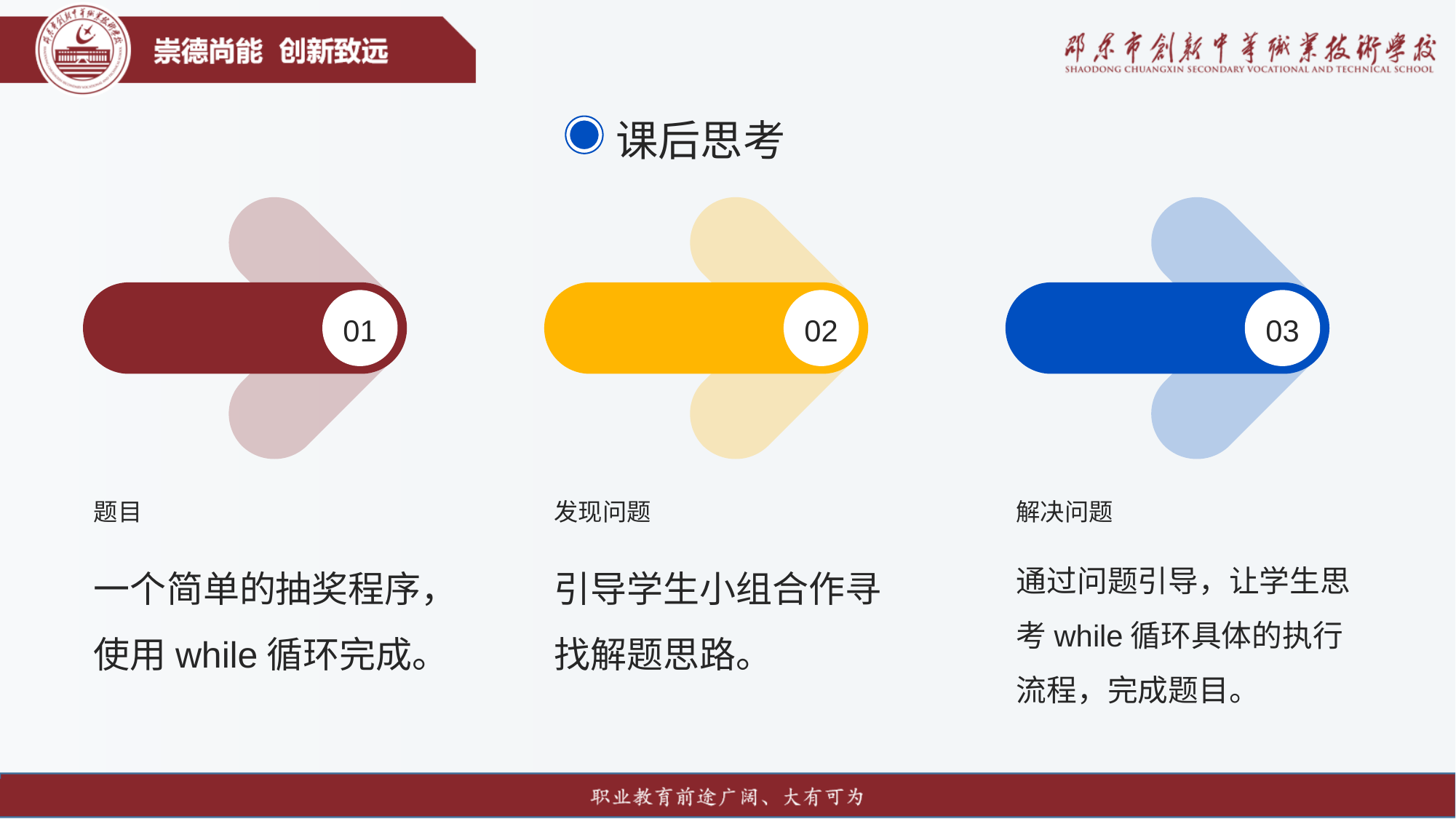

课后思考

01
02
03
题目
发现问题
解决问题
一个简单的抽奖程序，使用while循环完成。
引导学生小组合作寻找解题思路。
通过问题引导，让学生思考while循环具体的执行流程，完成题目。